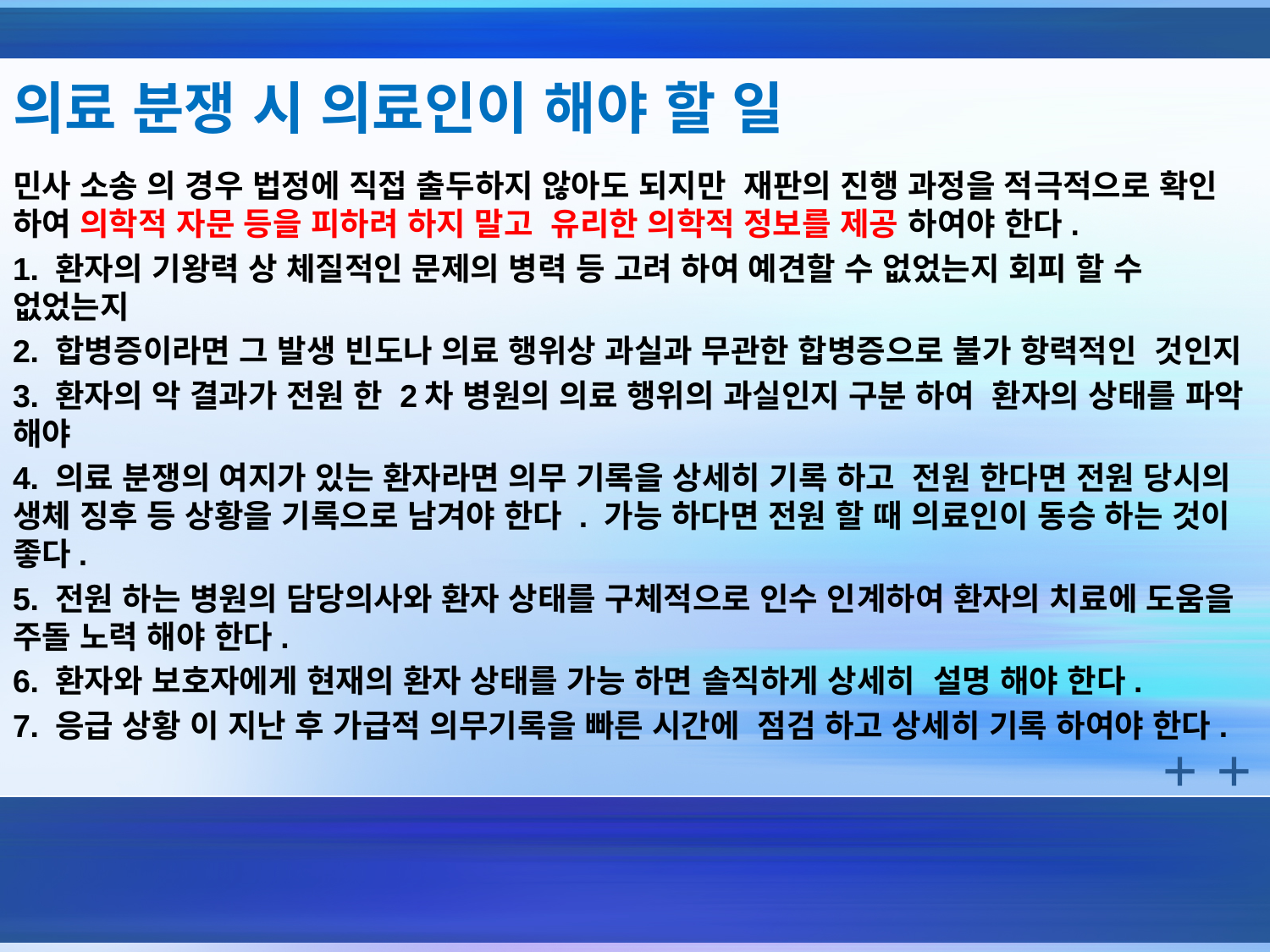

# 의료 분쟁 시 의료인이 해야 할 일
민사 소송 의 경우 법정에 직접 출두하지 않아도 되지만  재판의 진행 과정을 적극적으로 확인 하여 의학적 자문 등을 피하려 하지 말고  유리한 의학적 정보를 제공 하여야 한다.
1. 환자의 기왕력 상 체질적인 문제의 병력 등 고려 하여 예견할 수 없었는지 회피 할 수 없었는지
2. 합병증이라면 그 발생 빈도나 의료 행위상 과실과 무관한 합병증으로 불가 항력적인  것인지
3. 환자의 악 결과가 전원 한 2차 병원의 의료 행위의 과실인지 구분 하여  환자의 상태를 파악 해야
4. 의료 분쟁의 여지가 있는 환자라면 의무 기록을 상세히 기록 하고  전원 한다면 전원 당시의  생체 징후 등 상황을 기록으로 남겨야 한다 . 가능 하다면 전원 할 때 의료인이 동승 하는 것이 좋다.
5. 전원 하는 병원의 담당의사와 환자 상태를 구체적으로 인수 인계하여 환자의 치료에 도움을 주돌 노력 해야 한다.
6. 환자와 보호자에게 현재의 환자 상태를 가능 하면 솔직하게 상세히  설명 해야 한다.
7. 응급 상황 이 지난 후 가급적 의무기록을 빠른 시간에  점검 하고 상세히 기록 하여야 한다.